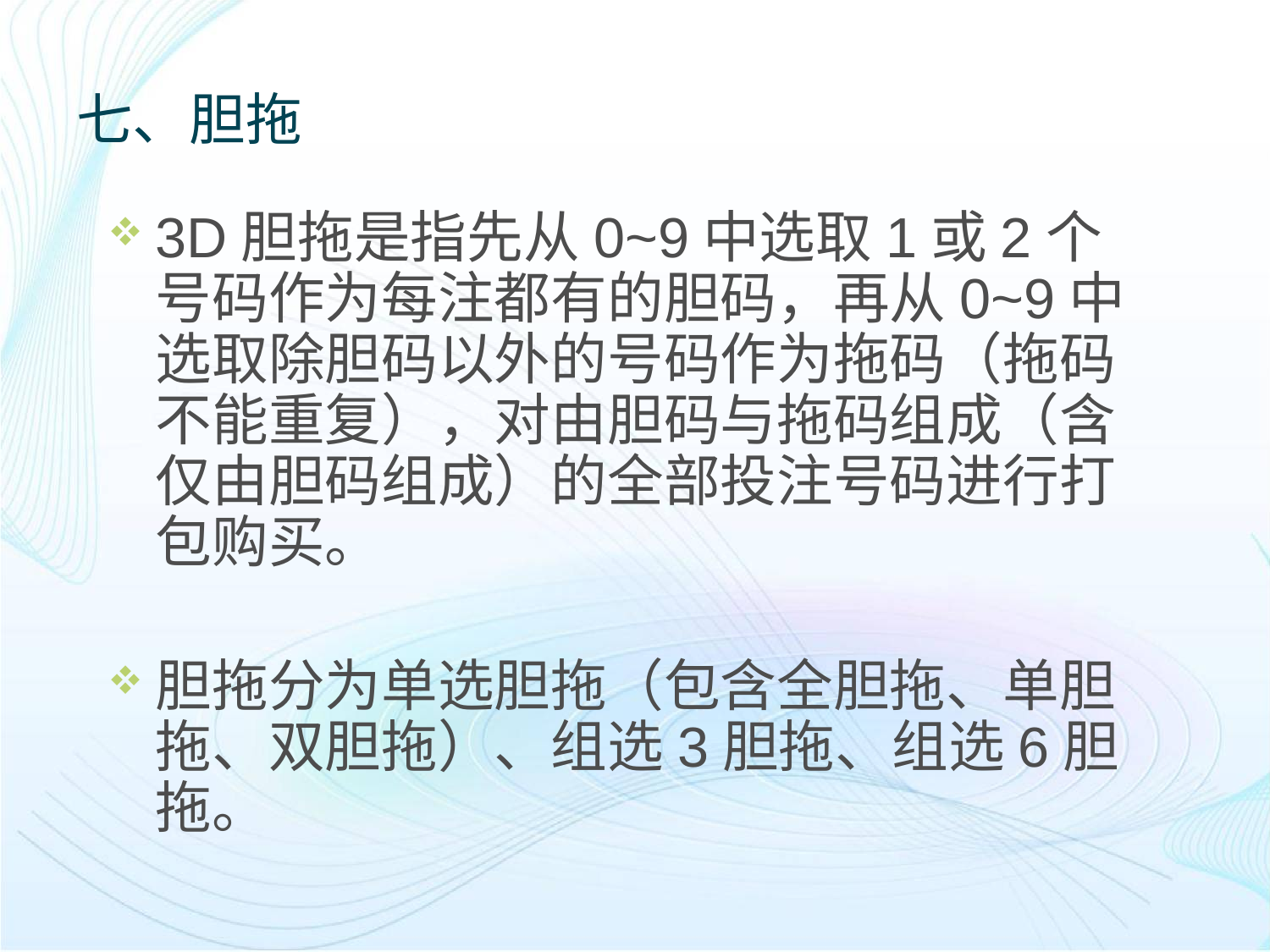

# 七、胆拖
3D胆拖是指先从0~9中选取1或2个号码作为每注都有的胆码，再从0~9中选取除胆码以外的号码作为拖码（拖码不能重复），对由胆码与拖码组成（含仅由胆码组成）的全部投注号码进行打包购买。

胆拖分为单选胆拖（包含全胆拖、单胆拖、双胆拖）、组选3胆拖、组选6胆拖。